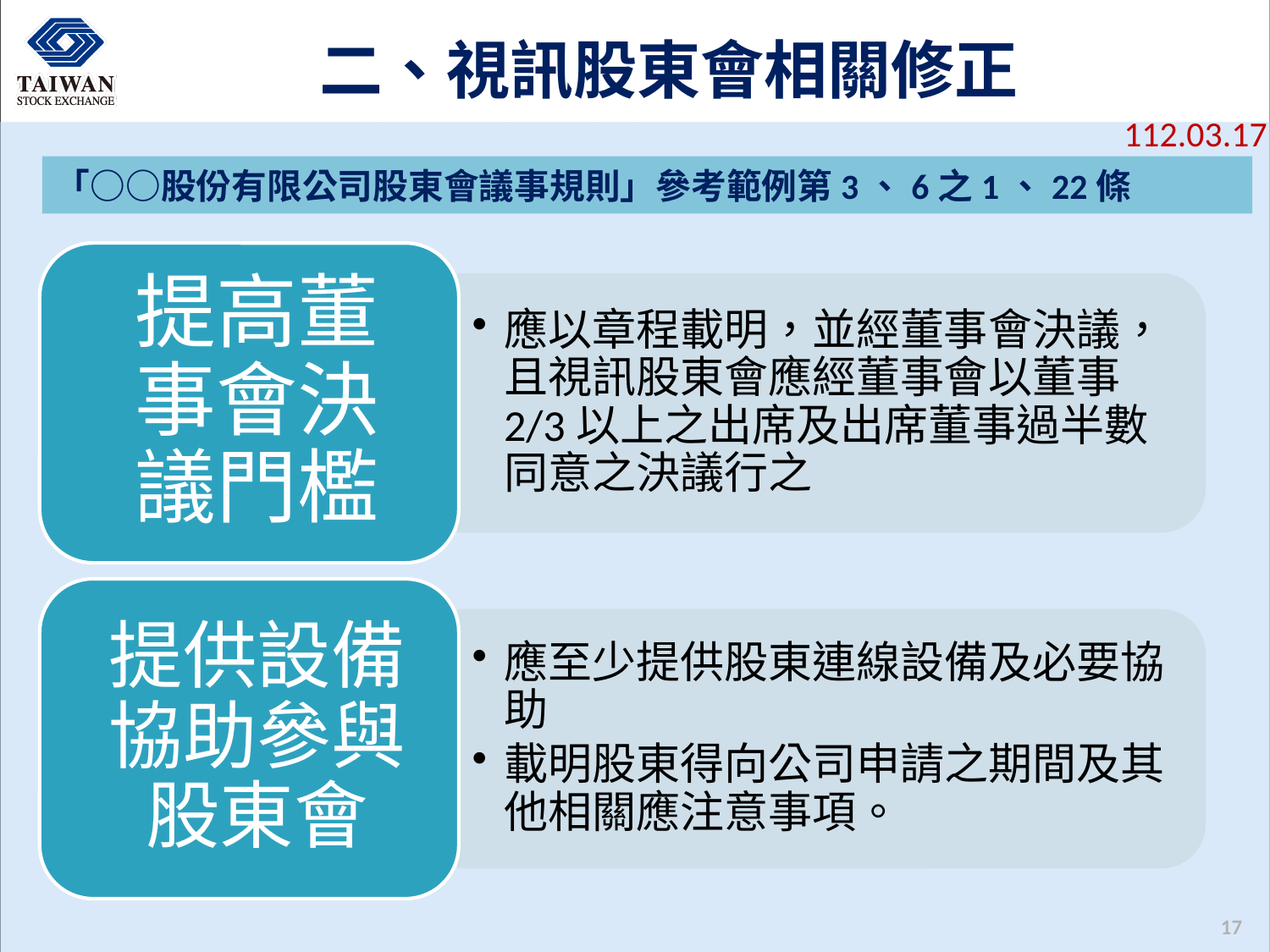

# 二、視訊股東會相關修正
112.03.17
「○○股份有限公司股東會議事規則」參考範例第3、6之1、22條
應以章程載明，並經董事會決議，且視訊股東會應經董事會以董事2/3以上之出席及出席董事過半數同意之決議行之
提高董事會決議門檻
應至少提供股東連線設備及必要協助
載明股東得向公司申請之期間及其他相關應注意事項。
提供設備協助參與股東會
17